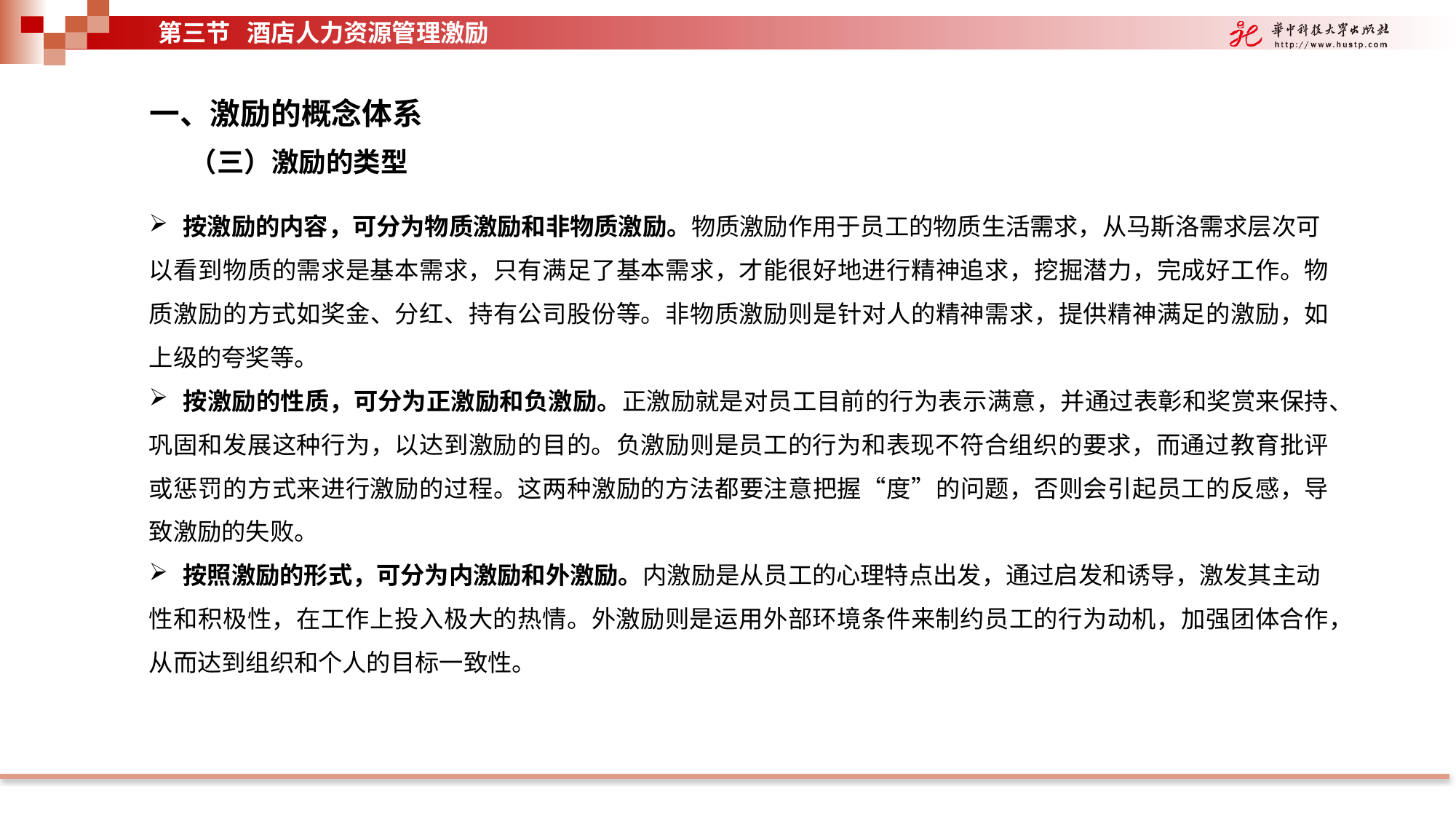

第三节   酒店人力资源管理激励
一、激励的概念体系
（三）激励的类型
按激励的内容，可分为物质激励和非物质激励。物质激励作用于员工的物质生活需求，从马斯洛需求层次可
以看到物质的需求是基本需求，只有满足了基本需求，才能很好地进行精神追求，挖掘潜力，完成好工作。物质激励的方式如奖金、分红、持有公司股份等。非物质激励则是针对人的精神需求，提供精神满足的激励，如上级的夸奖等。
按激励的性质，可分为正激励和负激励。正激励就是对员工目前的行为表示满意，并通过表彰和奖赏来保持、
巩固和发展这种行为，以达到激励的目的。负激励则是员工的行为和表现不符合组织的要求，而通过教育批评或惩罚的方式来进行激励的过程。这两种激励的方法都要注意把握“度”的问题，否则会引起员工的反感，导致激励的失败。
按照激励的形式，可分为内激励和外激励。内激励是从员工的心理特点出发，通过启发和诱导，激发其主动
性和积极性，在工作上投入极大的热情。外激励则是运用外部环境条件来制约员工的行为动机，加强团体合作，从而达到组织和个人的目标一致性。